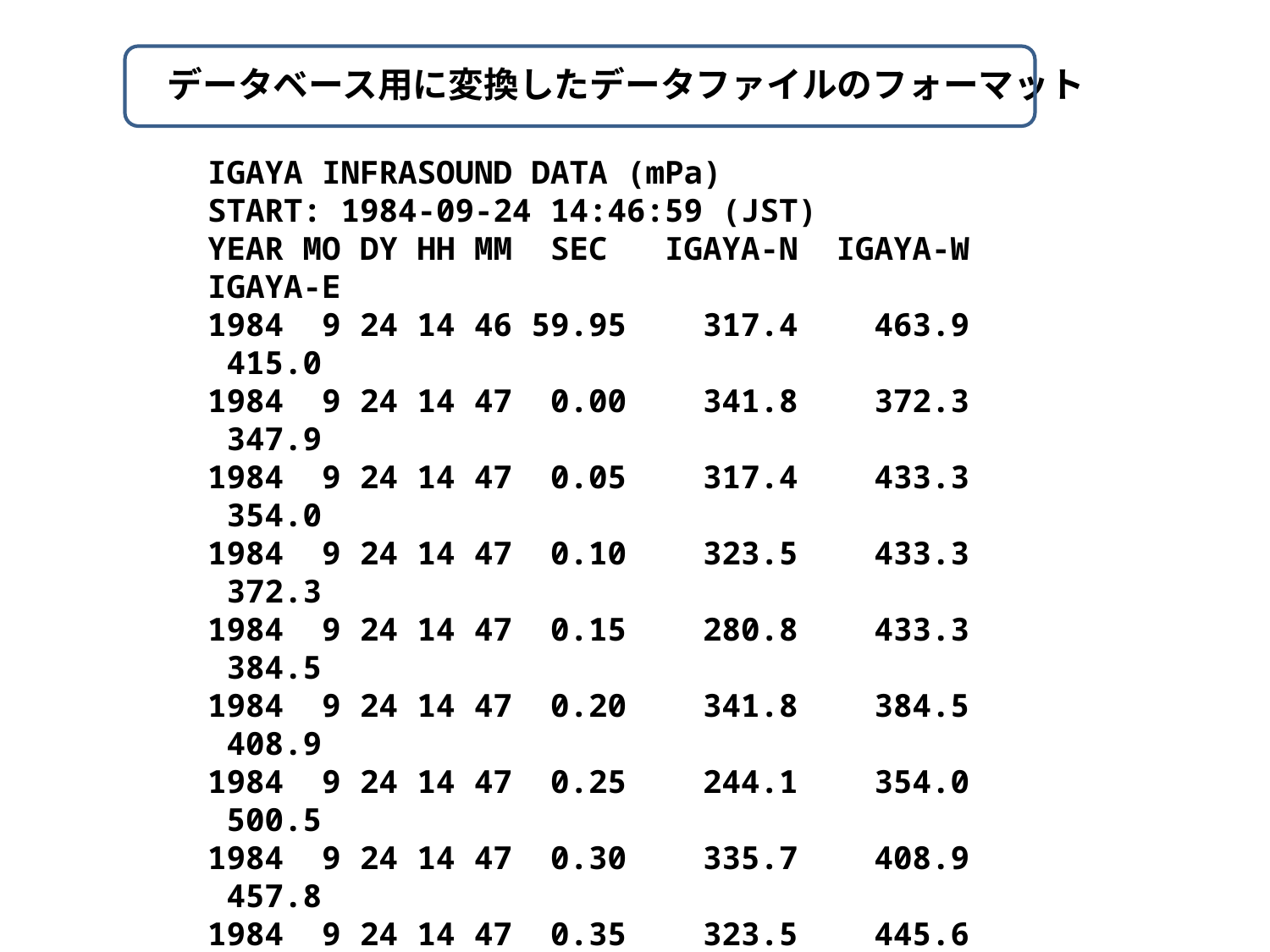

データベース用に変換したデータファイルのフォーマット
IGAYA INFRASOUND DATA (mPa)
START: 1984-09-24 14:46:59 (JST)
YEAR MO DY HH MM  SEC   IGAYA-N  IGAYA-W  IGAYA-E
1984  9 24 14 46 59.95    317.4    463.9    415.0
1984  9 24 14 47  0.00    341.8    372.3    347.9
1984  9 24 14 47  0.05    317.4    433.3    354.0
1984  9 24 14 47  0.10    323.5    433.3    372.3
1984  9 24 14 47  0.15    280.8    433.3    384.5
1984  9 24 14 47  0.20    341.8    384.5    408.9
1984  9 24 14 47  0.25    244.1    354.0    500.5
1984  9 24 14 47  0.30    335.7    408.9    457.8
1984  9 24 14 47  0.35    323.5    445.6    372.3
1984  9 24 14 47  0.40    250.2    396.7    433.3
  9 24 14 47  0.45    408.9    396.7    463.9
…………………………………………………………………
…………………………………………………………………
…………………………………………………………………